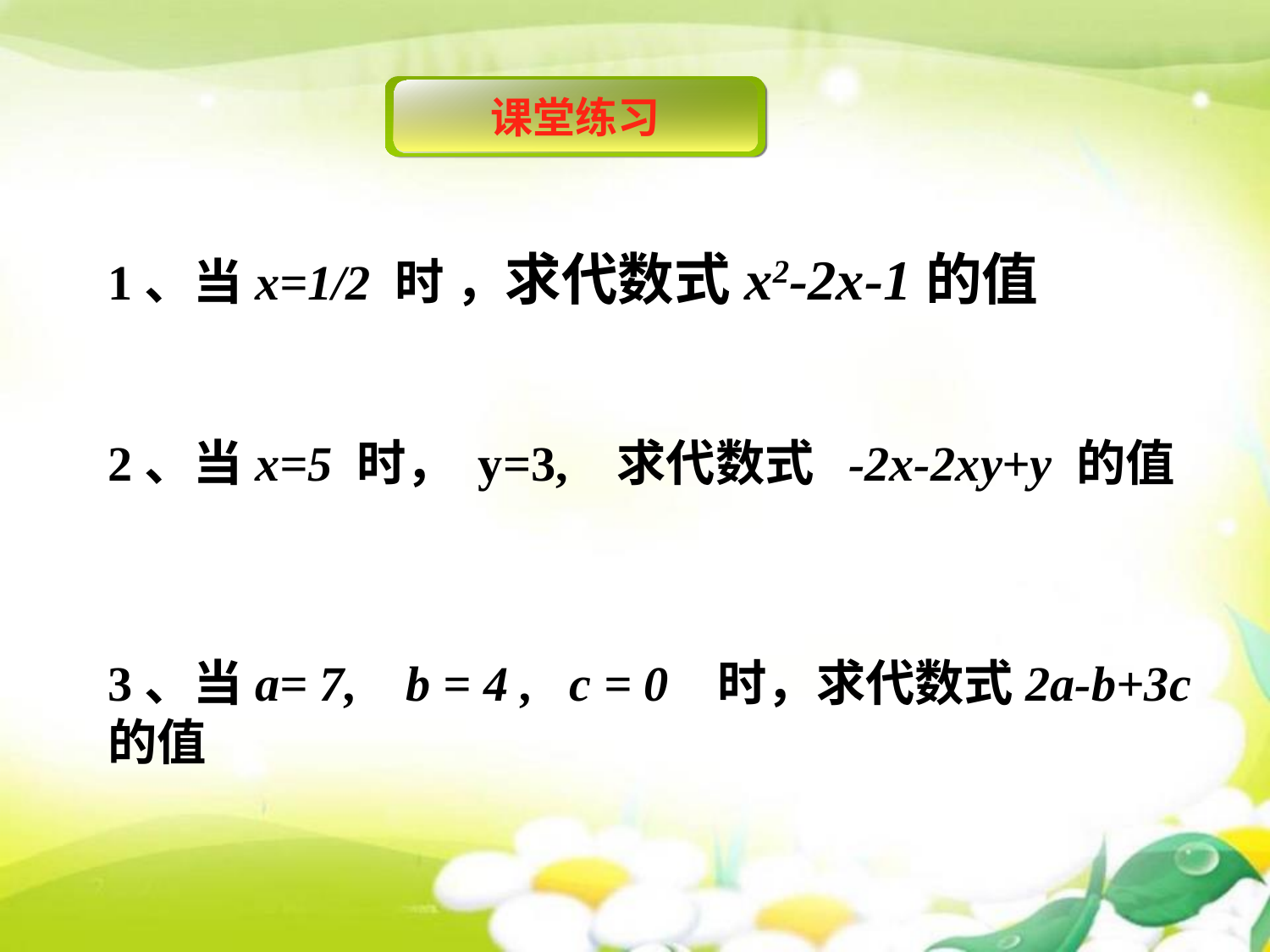

课堂练习

1、当x=1/2 时 ，求代数式x2-2x-1的值

2、当x=5 时， y=3,   求代数式  -2x-2xy+y 的值
3、当a= 7,    b = 4 ,   c = 0   时，求代数式2a-b+3c的值